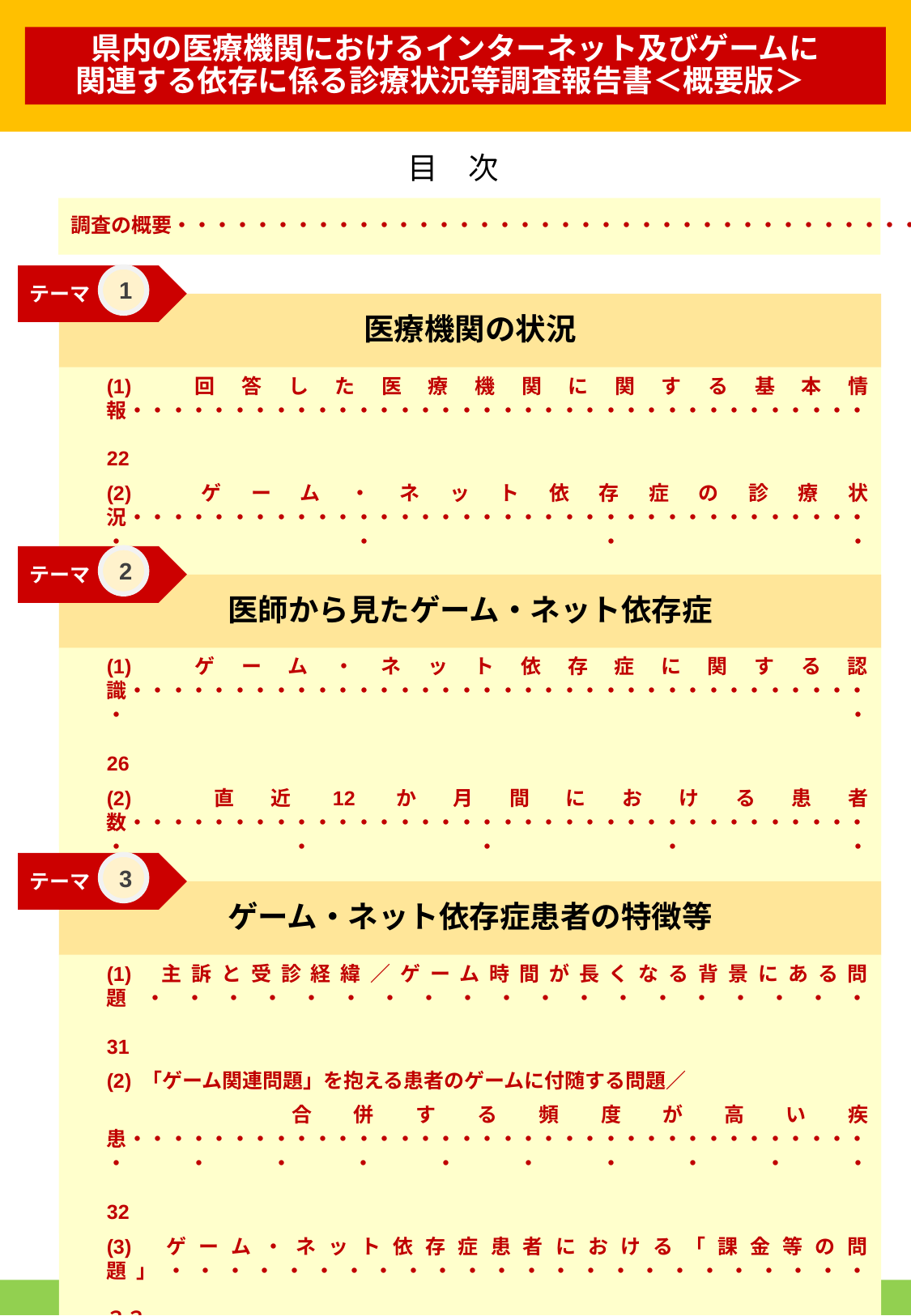

県内の医療機関におけるインターネット及びゲームに
関連する依存に係る診療状況等調査報告書＜概要版＞
目　次
調査の概要・・・・・・・・・・・・・・・・・・・・・・・・・・・・・・・・・・・・・・・・・・・・・・・・・・・・・・・・・・・・・・・・・	21
テーマ
1
# 医療機関の状況
(1) 回答した医療機関に関する基本情報・・・・・・・・・・・・・・・・・・・・・・・・・・・・・・・・・・・・	22
(2) ゲーム・ネット依存症の診療状況・・・・・・・・・・・・・・・・・・・・・・・・・・・・・・・・・・・・・・・・	23
(3) ゲーム・ネット依存症の診療に携わる医師・スタッフ数・・・・・・・・・・・・・・・・・・・・・・	２４
(4) 対応年齢／診察までにかかる日数・・・・・・・・・・・・・・・・・・・・・・・・・・・・・・・・・・・・・・	25
テーマ
2
医師から見たゲーム・ネット依存症
(1) ゲーム・ネット依存症に関する認識・・・・・・・・・・・・・・・・・・・・・・・・・・・・・・・・・・・・・・	26
(2) 直近12か月間における患者数・・・・・・・・・・・・・・・・・・・・・・・・・・・・・・・・・・・・・・・・・	２７
(3) 使用時間等に関する提案／治療効果の評価基準・・・・・・・・・・・・・・・・・・・・・・・・・・	28
(4) ゲーム・ネット依存症診療を行う中での課題・・・・・・・・・・・・・・・・・・・・・・・・・・・・・・	29
(5) ゲーム・ネット依存症の支援体制をより充実させるための施策や取組・・・・・・・・	30
テーマ
3
ゲーム・ネット依存症患者の特徴等
(1) 主訴と受診経緯／ゲーム時間が長くなる背景にある問題・・・・・・・・・・・・・・・・・・・	31
(2) 「ゲーム関連問題」を抱える患者のゲームに付随する問題／
　　　合併する頻度が高い疾患・・・・・・・・・・・・・・・・・・・・・・・・・・・・・・・・・・・・・・・・・・・・・・	32
(3) ゲーム・ネット依存症患者における「課金等の問題」・・・・・・・・・・・・・・・・・・・・・・・・	３３
(4) 暴力等の問題・・・・・・・・・・・・・・・・・・・・・・・・・・・・・・・・・・・・・・・・・・・・・・・・・・・・・・・・	35
(5) 「ゲーム関連問題」を抱える患者の家庭像・・・・・・・・・・・・・・・・・・・・・・・・・・・・・・・・	３６
(6) 実施している治療内容・・・・・・・・・・・・・・・・・・・・・・・・・・・・・・・・・・・・・・・・・・・・・・・・	37
(7) 治療経過・・・・・・・・・・・・・・・・・・・・・・・・・・・・・・・・・・・・・・・・・・・・・・・・・・・・・・・・・・・・	３８
(8) 「ゲーム関連問題」を抱える患者が利用している医療・福祉サービス・・・・・・・・・・	３９
21